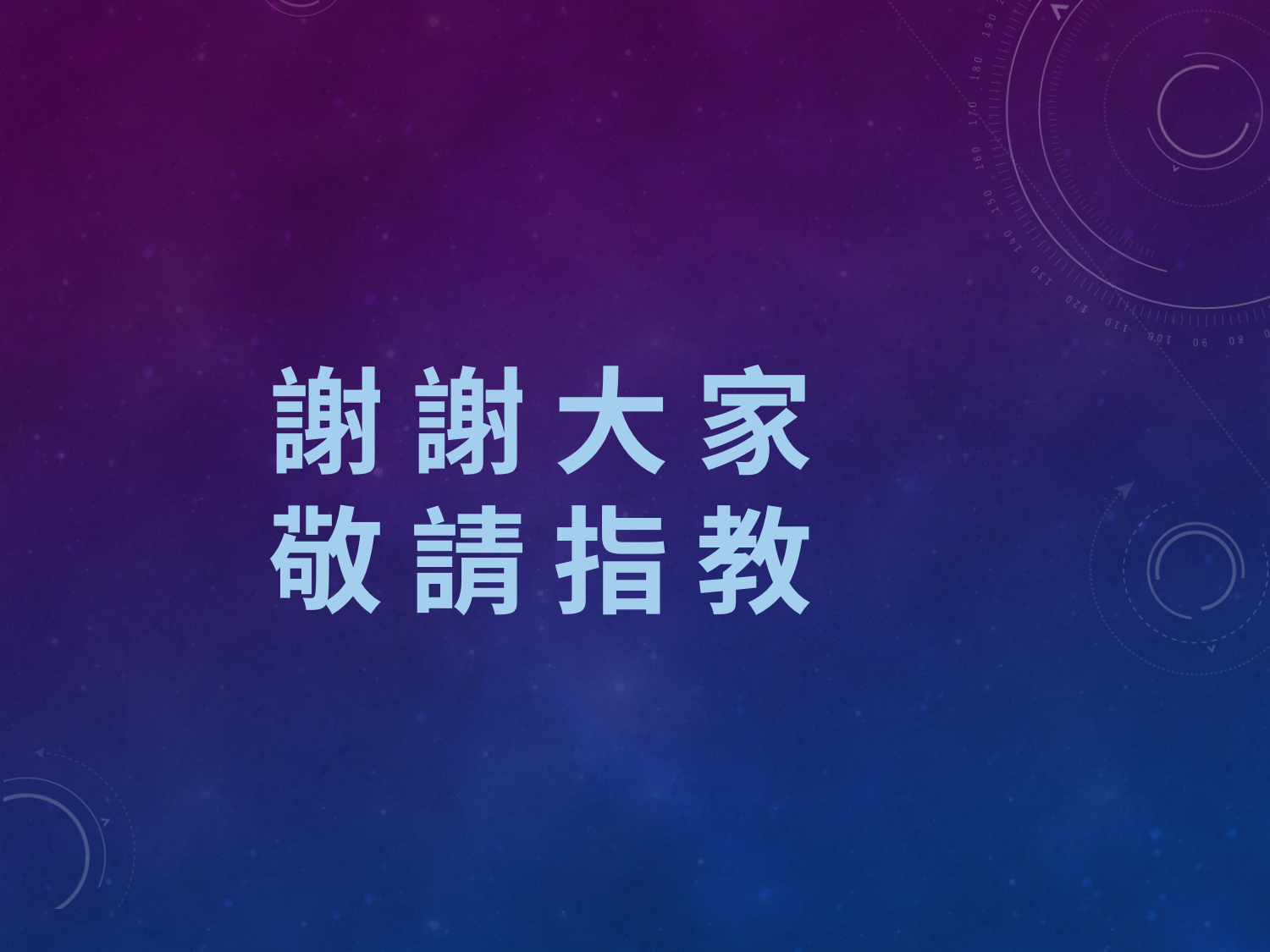

# 謝 謝 大 家 敬 請 指 教